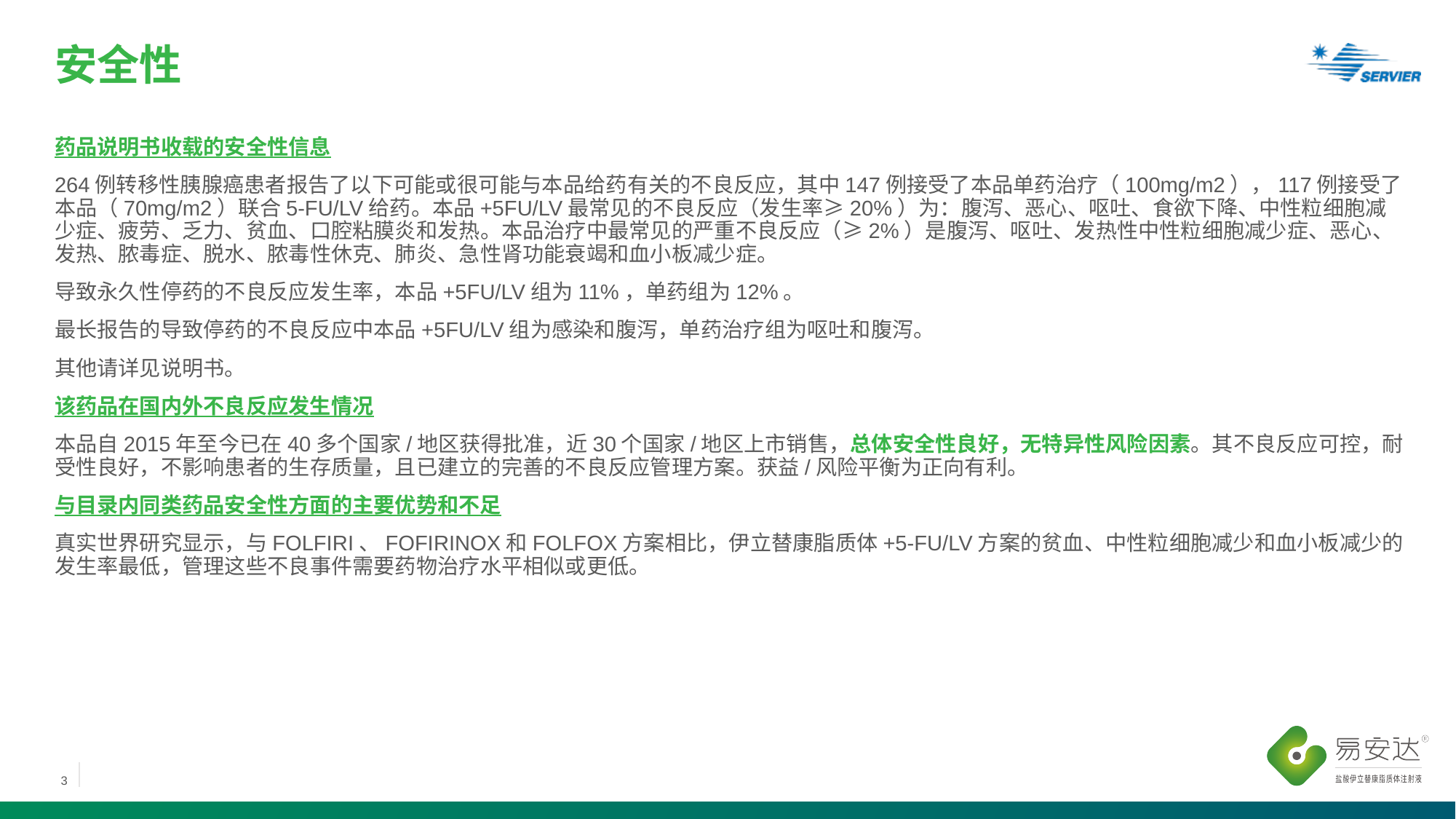

# 安全性
药品说明书收载的安全性信息
264例转移性胰腺癌患者报告了以下可能或很可能与本品给药有关的不良反应，其中147例接受了本品单药治疗（100mg/m2），117例接受了本品（70mg/m2）联合5-FU/LV给药。本品+5FU/LV最常见的不良反应（发生率≥20%）为：腹泻、恶心、呕吐、食欲下降、中性粒细胞减少症、疲劳、乏力、贫血、口腔粘膜炎和发热。本品治疗中最常见的严重不良反应（≥2%）是腹泻、呕吐、发热性中性粒细胞减少症、恶心、发热、脓毒症、脱水、脓毒性休克、肺炎、急性肾功能衰竭和血小板减少症。
导致永久性停药的不良反应发生率，本品+5FU/LV组为11%，单药组为12%。
最长报告的导致停药的不良反应中本品+5FU/LV组为感染和腹泻，单药治疗组为呕吐和腹泻。
其他请详见说明书。
该药品在国内外不良反应发生情况
本品自2015年至今已在40多个国家/地区获得批准，近30个国家/地区上市销售，总体安全性良好，无特异性风险因素。其不良反应可控，耐受性良好，不影响患者的生存质量，且已建立的完善的不良反应管理方案。获益/风险平衡为正向有利。
与目录内同类药品安全性方面的主要优势和不足
真实世界研究显示，与FOLFIRI、FOFIRINOX和FOLFOX方案相比，伊立替康脂质体+5-FU/LV方案的贫血、中性粒细胞减少和血小板减少的发生率最低，管理这些不良事件需要药物治疗水平相似或更低。

3